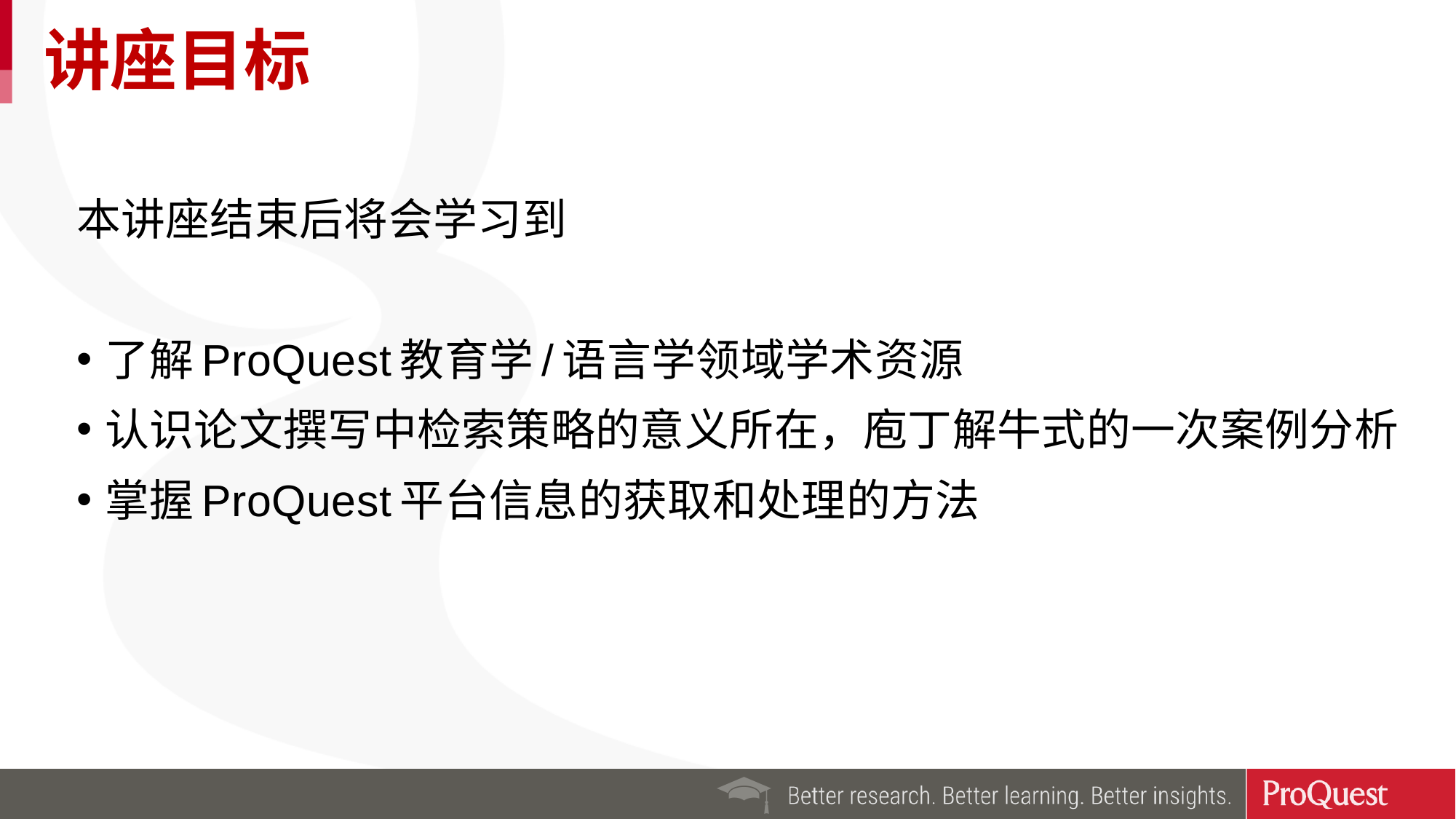

# 讲座目标
本讲座结束后将会学习到

了解ProQuest教育学/语言学领域学术资源
认识论文撰写中检索策略的意义所在，庖丁解牛式的一次案例分析
掌握ProQuest平台信息的获取和处理的方法